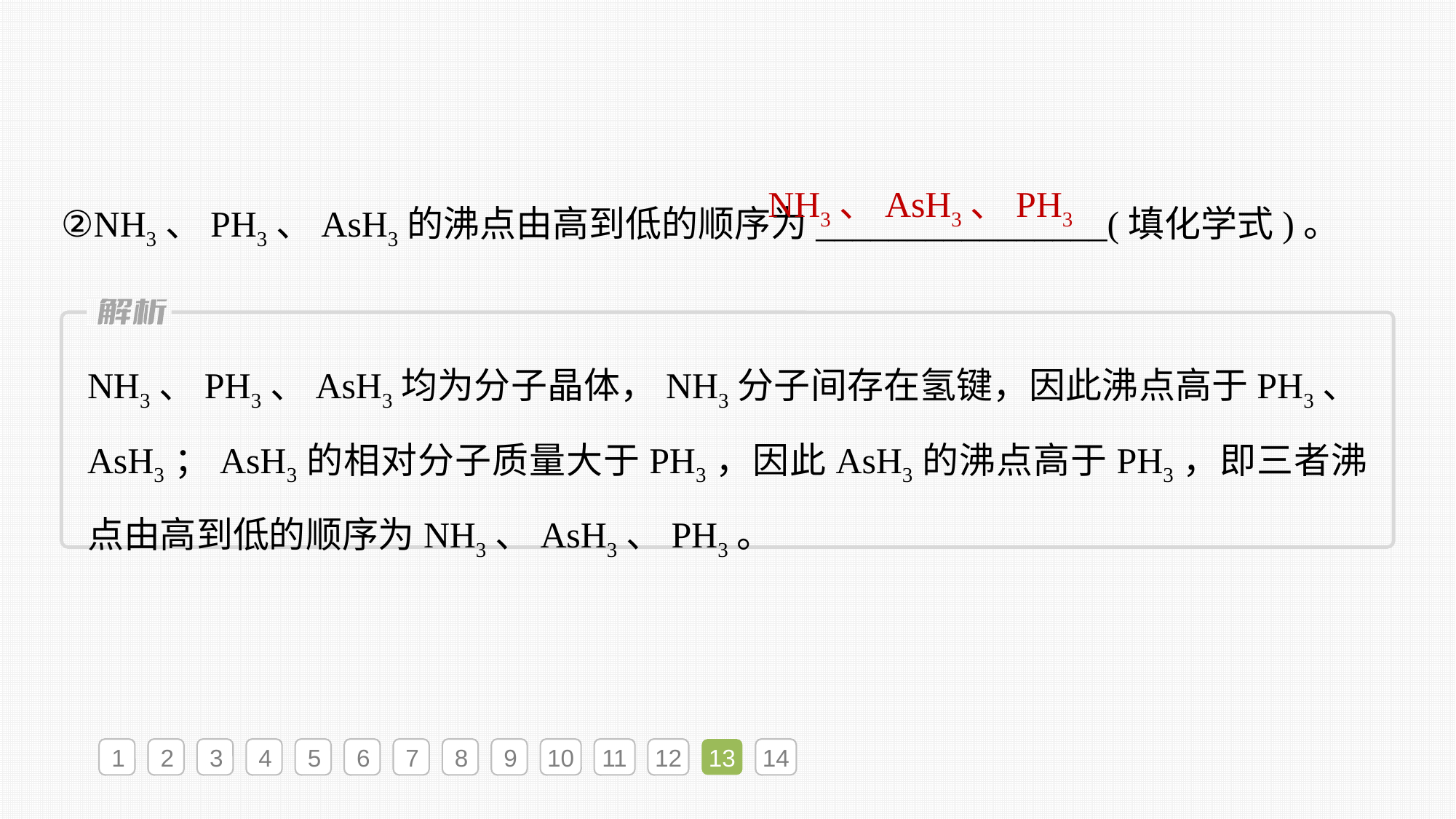

②NH3、PH3、AsH3的沸点由高到低的顺序为________________(填化学式)。
NH3、AsH3、PH3

NH3、PH3、AsH3均为分子晶体，NH3分子间存在氢键，因此沸点高于PH3、AsH3；AsH3的相对分子质量大于PH3，因此AsH3的沸点高于PH3，即三者沸点由高到低的顺序为NH3、AsH3、PH3。
1
2
3
4
5
6
7
8
9
10
11
12
13
14